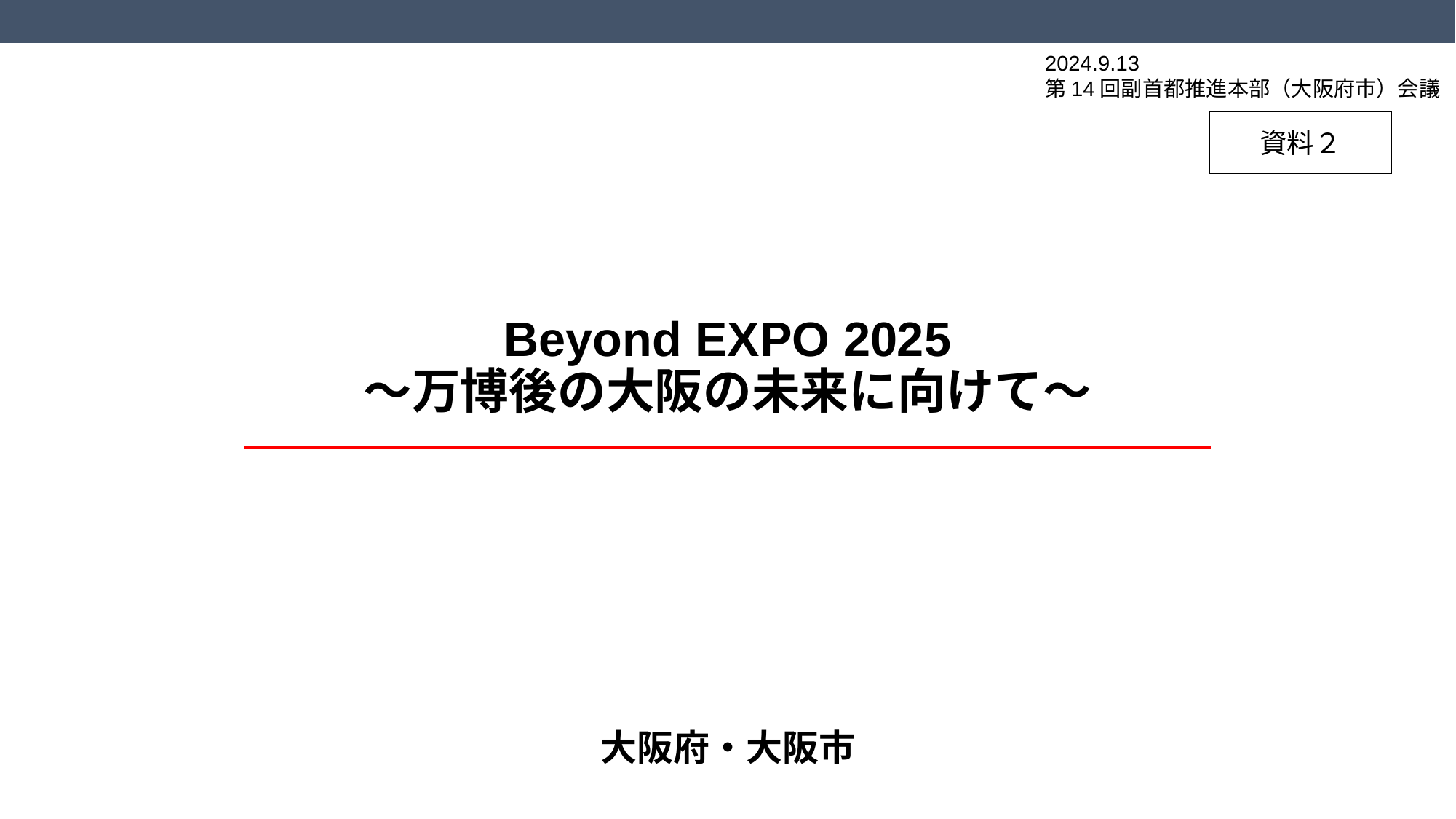

2024.9.13
第14回副首都推進本部（大阪府市）会議
資料２
# Beyond EXPO 2025 ～万博後の大阪の未来に向けて～
大阪府・大阪市